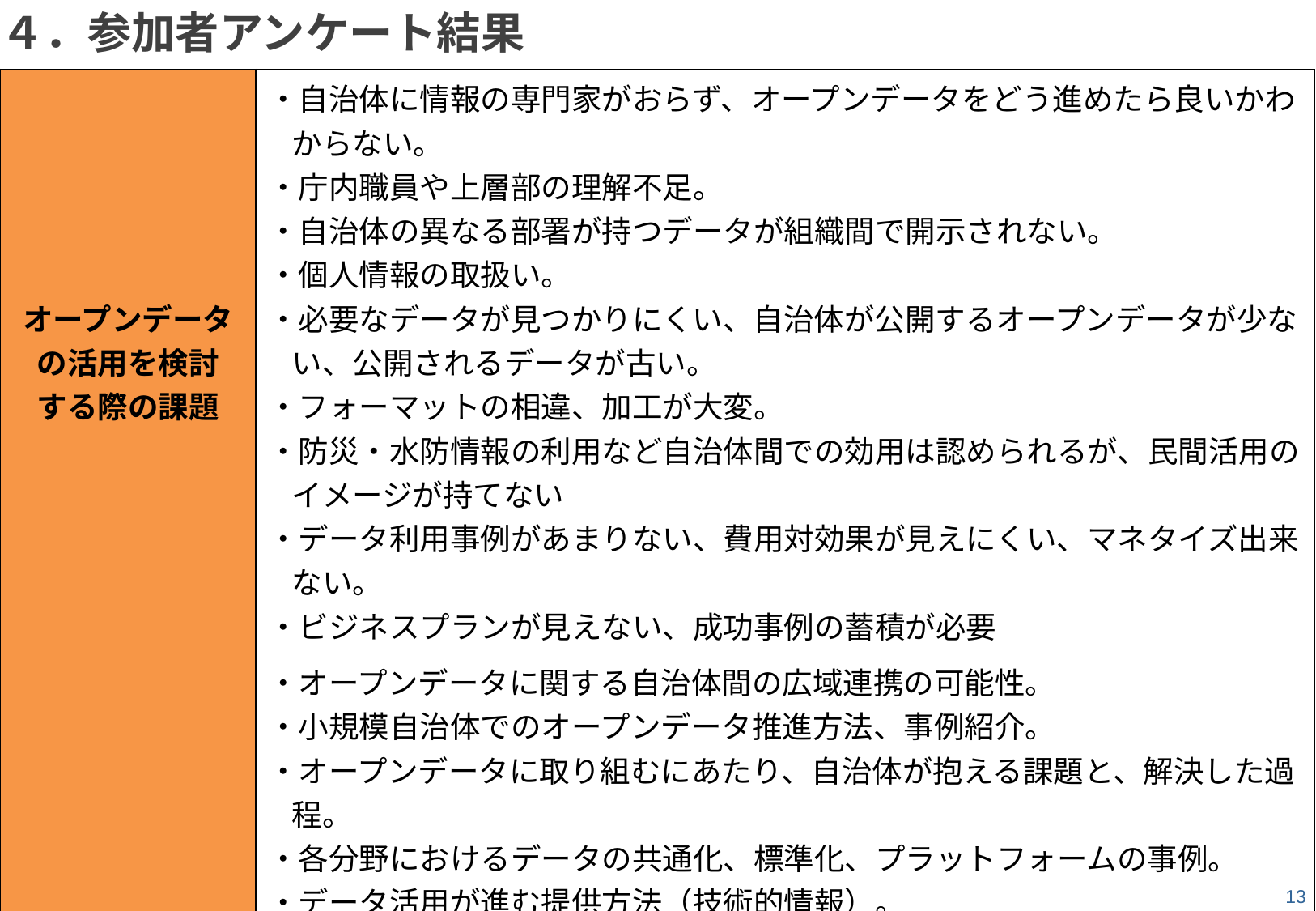

# ４．参加者アンケート結果
| オープンデータの活用を検討 する際の課題 | ・自治体に情報の専門家がおらず、オープンデータをどう進めたら良いかわからない。 ・庁内職員や上層部の理解不足。 ・自治体の異なる部署が持つデータが組織間で開示されない。 ・個人情報の取扱い。 ・必要なデータが見つかりにくい、自治体が公開するオープンデータが少ない、公開されるデータが古い。 ・フォーマットの相違、加工が大変。 ・防災・水防情報の利用など自治体間での効用は認められるが、民間活用のイメージが持てない ・データ利用事例があまりない、費用対効果が見えにくい、マネタイズ出来ない。 ・ビジネスプランが見えない、成功事例の蓄積が必要 |
| --- | --- |
| 今後取り上げて 欲しいテーマ | ・オープンデータに関する自治体間の広域連携の可能性。 ・小規模自治体でのオープンデータ推進方法、事例紹介。 ・オープンデータに取り組むにあたり、自治体が抱える課題と、解決した過程。 ・各分野におけるデータの共通化、標準化、プラットフォームの事例。 ・データ活用が進む提供方法（技術的情報）。 ・オープンデータ利用・提供にあたっての危険性と注意点、リスクとその対策。 ・データ活用の為の人材育成。 ・民間企業+行政のコラボの事例。 ・IoTデータの活用、欧米でのスマートシティの取り組み動向、オープンデータと自動運転。 ・ひたすら具体例（成功事例、失敗事例含む）。 ・地域密着型サービス企業におけるオープンデータ等に関する取組み。 |
13